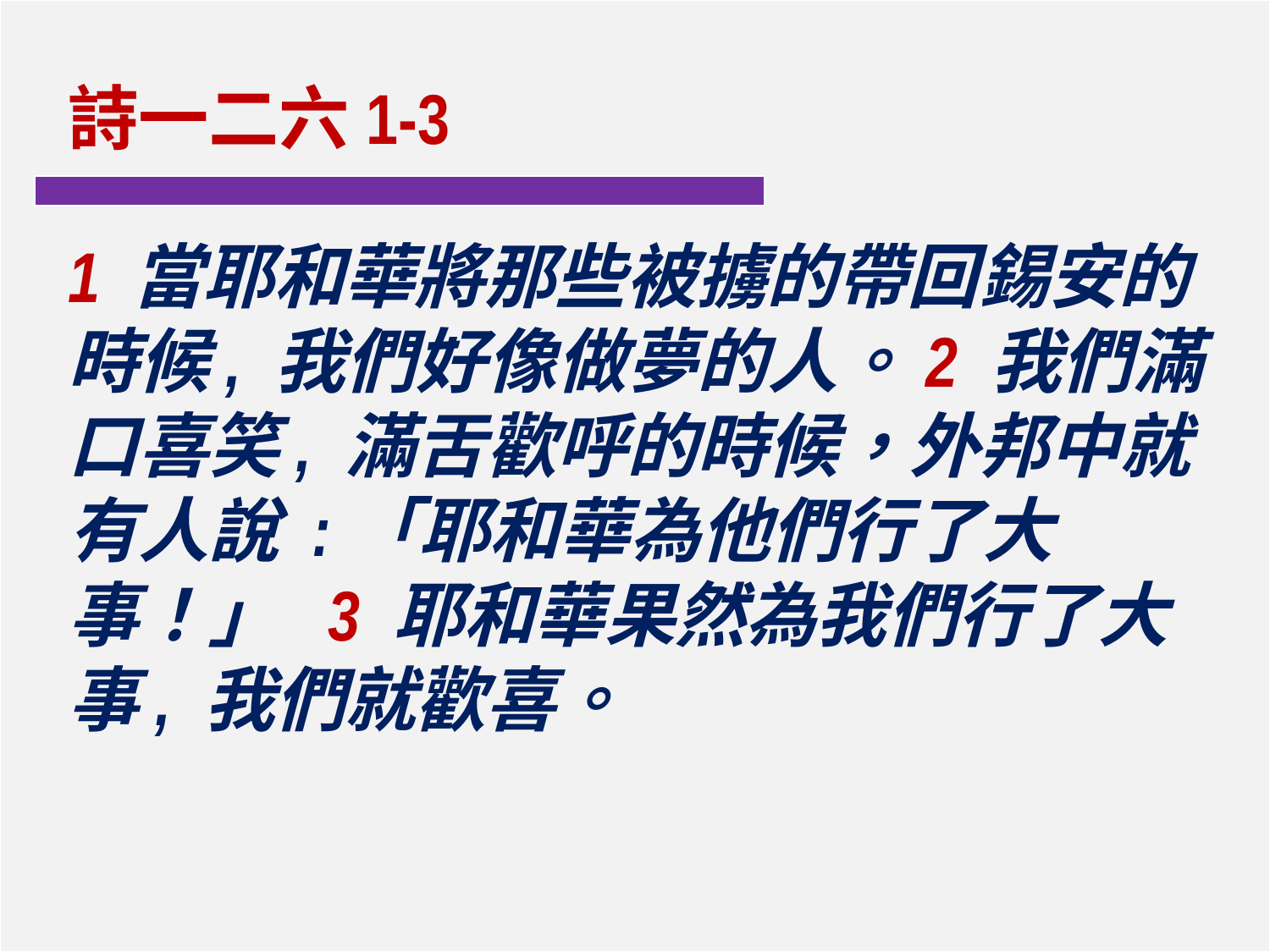

詩一二六1-3

1 當耶和華將那些被擄的帶回錫安的時候, 我們好像做夢的人。2 我們滿口喜笑, 滿舌歡呼的時候，外邦中就有人說 :「耶和華為他們行了大事！」  3 耶和華果然為我們行了大事, 我們就歡喜。